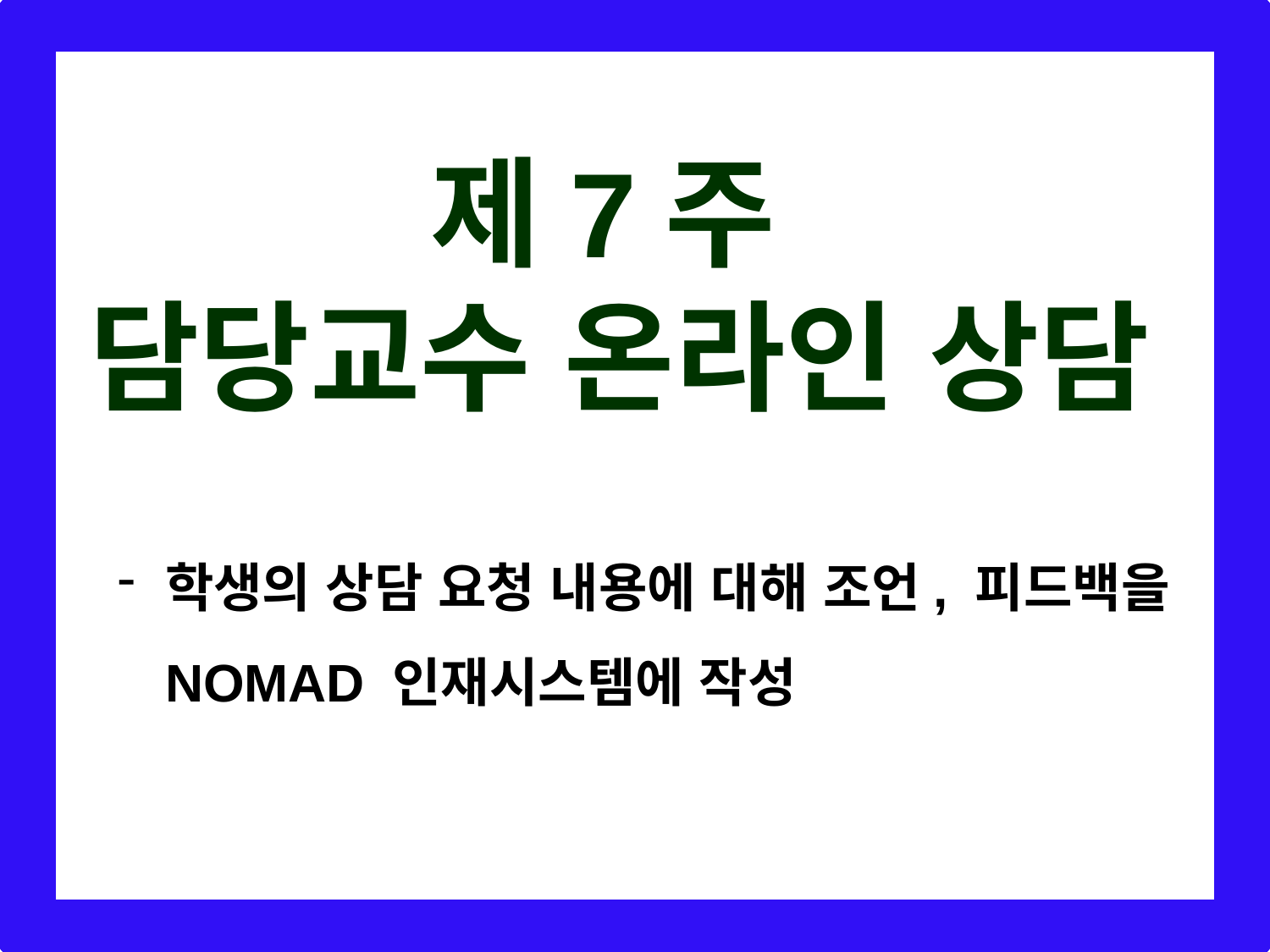

제7주
담당교수 온라인 상담
학생의 상담 요청 내용에 대해 조언, 피드백을 NOMAD 인재시스템에 작성